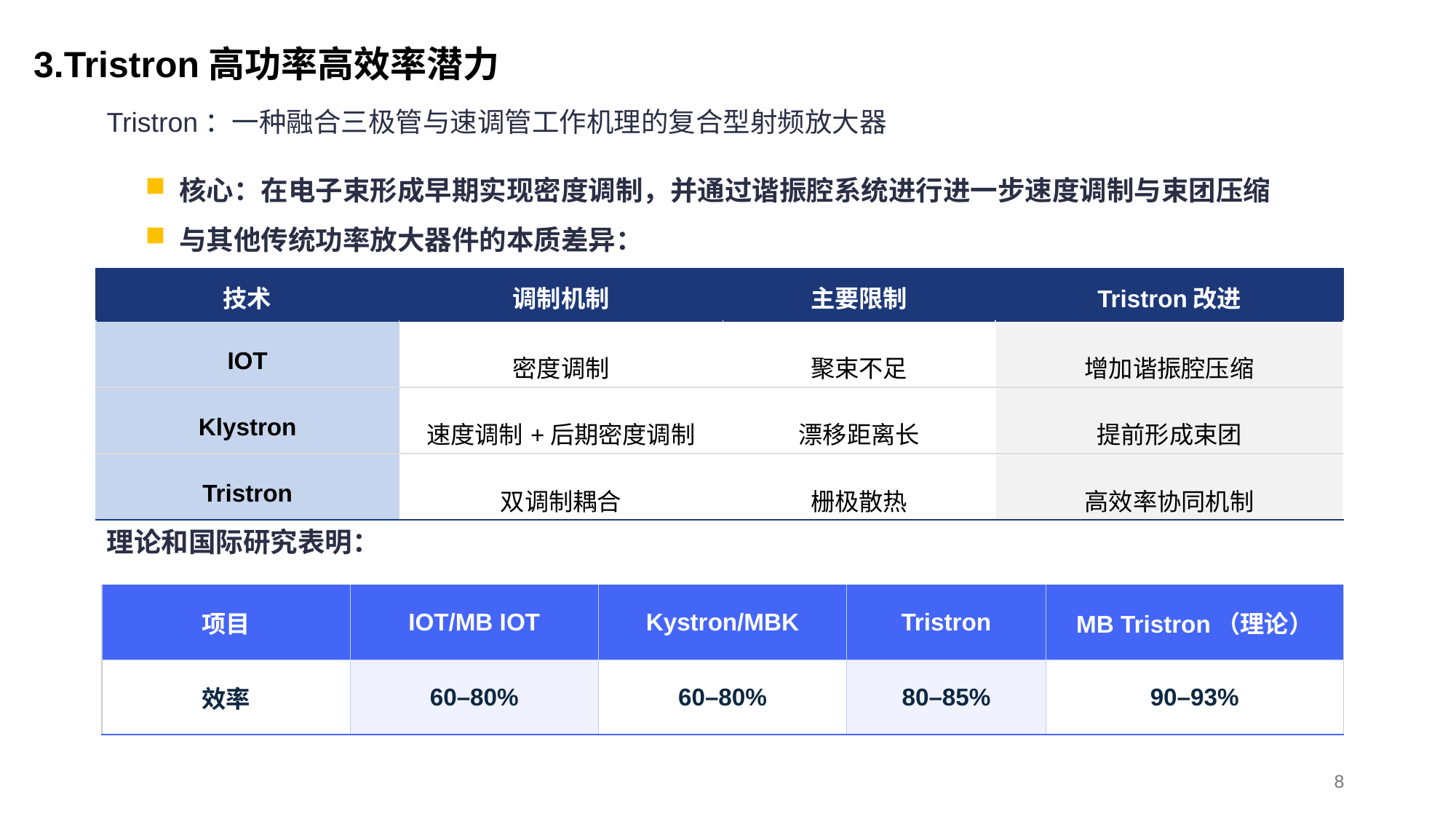

3.Tristron高功率高效率潜力
Tristron：一种融合三极管与速调管工作机理的复合型射频放大器
核心：在电子束形成早期实现密度调制，并通过谐振腔系统进行进一步速度调制与束团压缩
与其他传统功率放大器件的本质差异：
| 技术 | 调制机制 | 主要限制 | Tristron改进 |
| --- | --- | --- | --- |
| IOT | 密度调制 | 聚束不足 | 增加谐振腔压缩 |
| Klystron | 速度调制+后期密度调制 | 漂移距离长 | 提前形成束团 |
| Tristron | 双调制耦合 | 栅极散热 | 高效率协同机制 |
理论和国际研究表明：
| 项目 | IOT/MB IOT | Kystron/MBK | Tristron | MB Tristron（理论） |
| --- | --- | --- | --- | --- |
| 效率 | 60–80% | 60–80% | 80–85% | 90–93% |
8